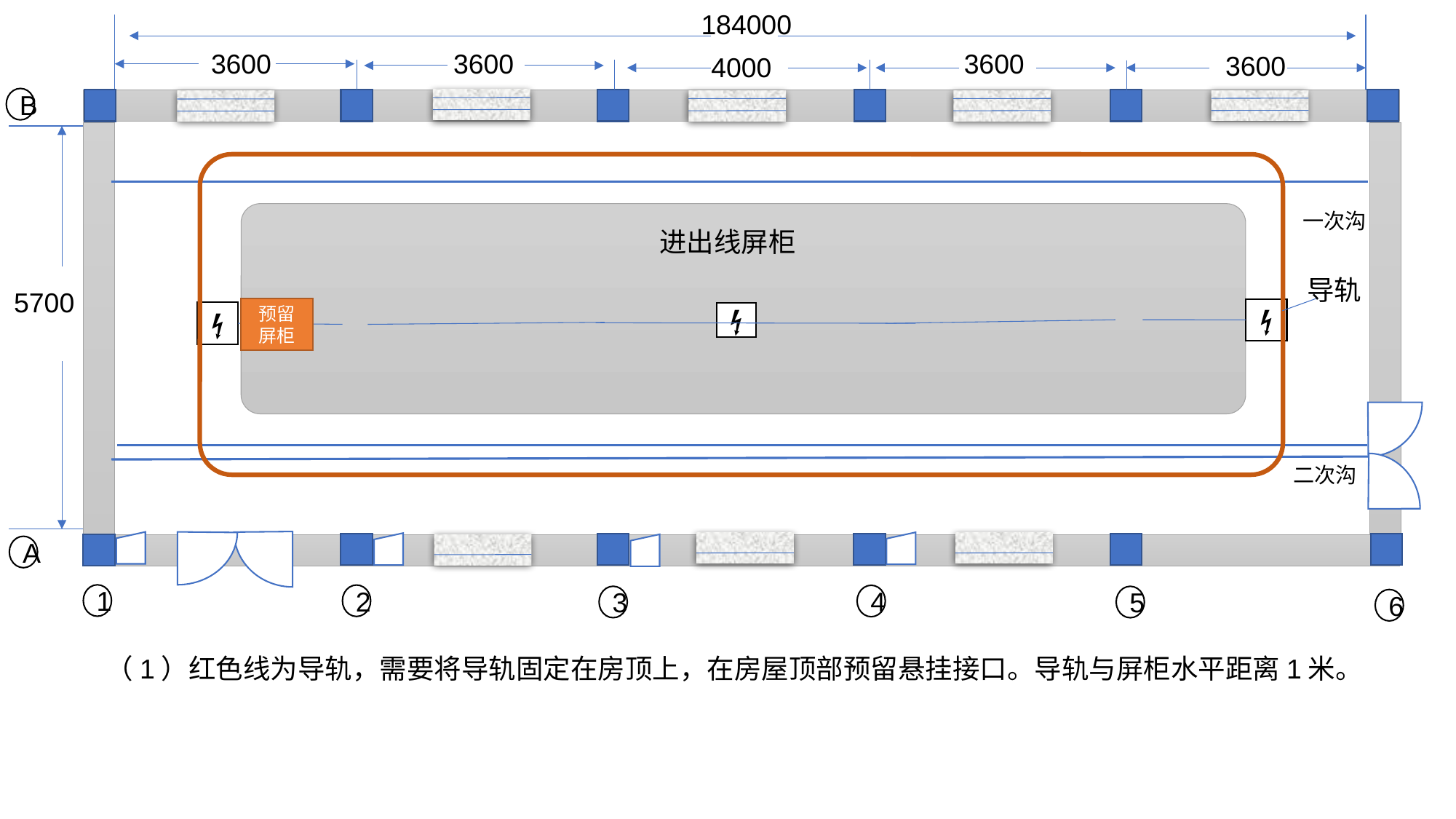

184000
3600
3600
3600
3600
4000
B

一次沟

进出线屏柜
导轨
5700
预留屏柜
⚡
⚡
⚡

二次沟

A
1
2
4
3
5
6
（1）红色线为导轨，需要将导轨固定在房顶上，在房屋顶部预留悬挂接口。导轨与屏柜水平距离1米。